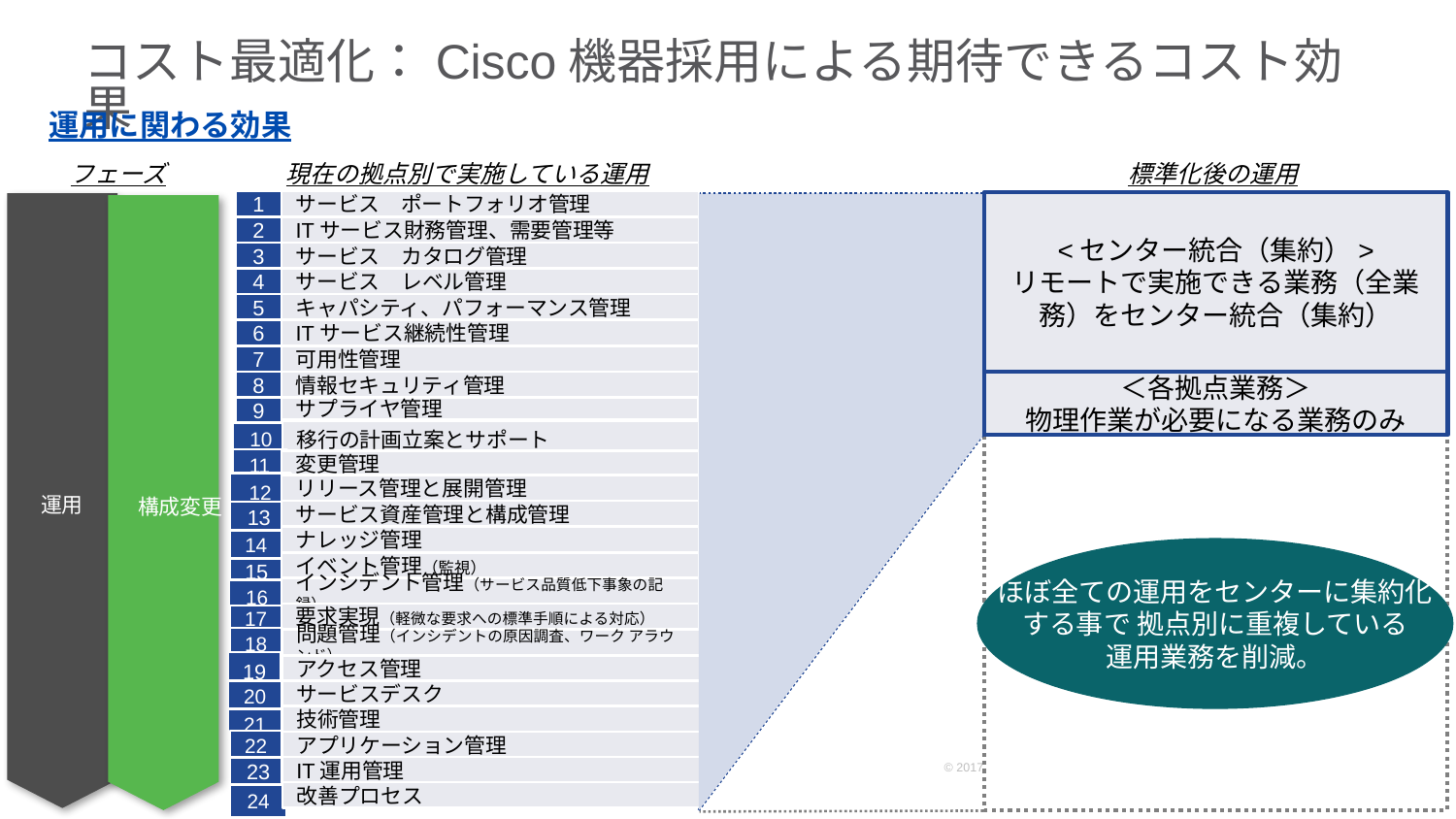

# コスト最適化：Cisco機器採用による期待できるコスト効果
運用に関わる効果
現在の拠点別で実施している運用
標準化後の運用
フェーズ
サービス　ポートフォリオ管理
1
<センター統合（集約）>
リモートで実施できる業務（全業務）をセンター統合（集約）
ITサービス財務管理、需要管理等
2
サービス　カタログ管理
3
サービス　レベル管理
4
キャパシティ、パフォーマンス管理
5
ITサービス継続性管理
6
可用性管理
7
情報セキュリティ管理
＜各拠点業務＞
物理作業が必要になる業務のみ
8

サプライヤ管理
9
移行の計画立案とサポート
10

11

変更管理

12
リリース管理と展開管理
運用
構成変更
サービス資産管理と構成管理
13
ナレッジ管理
14
ほぼ全ての運用をセンターに集約化
する事で 拠点別に重複している
運用業務を削減。
イベント管理（監視）
15
インシデント管理（サービス品質低下事象の記録）
16
要求実現（軽微な要求への標準手順による対応）
17
18
問題管理（インシデントの原因調査、ワーク アラウンド）
19
アクセス管理
20
サービスデスク
技術管理
21
22
アプリケーション管理
IT運用管理
23
改善プロセス
24